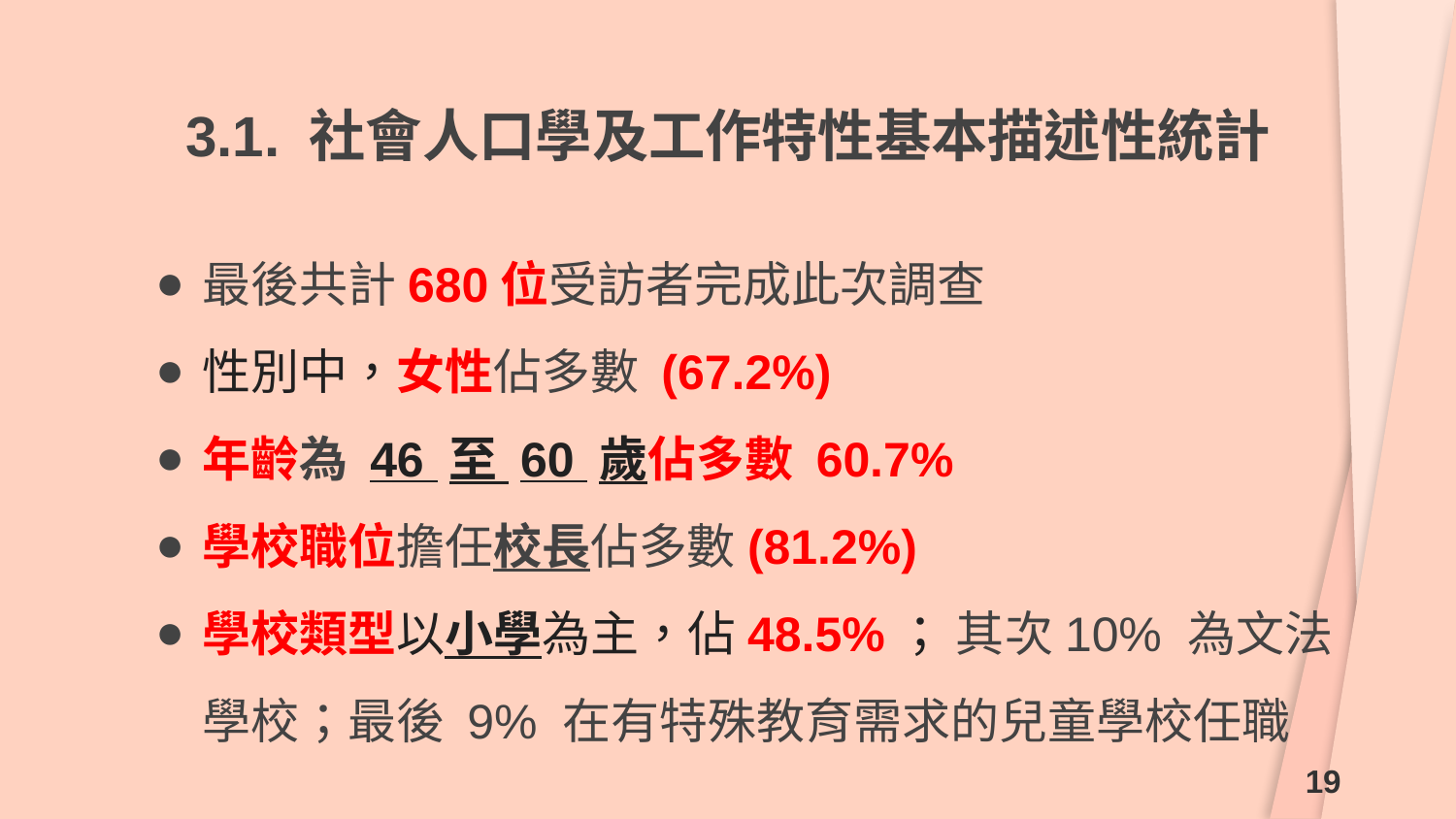

# 3.1. 社會人口學及工作特性基本描述性統計
最後共計680位受訪者完成此次調查
性別中，女性佔多數 (67.2%)
年齡為 46 至 60 歲佔多數 60.7%
學校職位擔任校長佔多數(81.2%)
學校類型以小學為主，佔48.5%； 其次10% 為文法學校；最後 9% 在有特殊教育需求的兒童學校任職
19